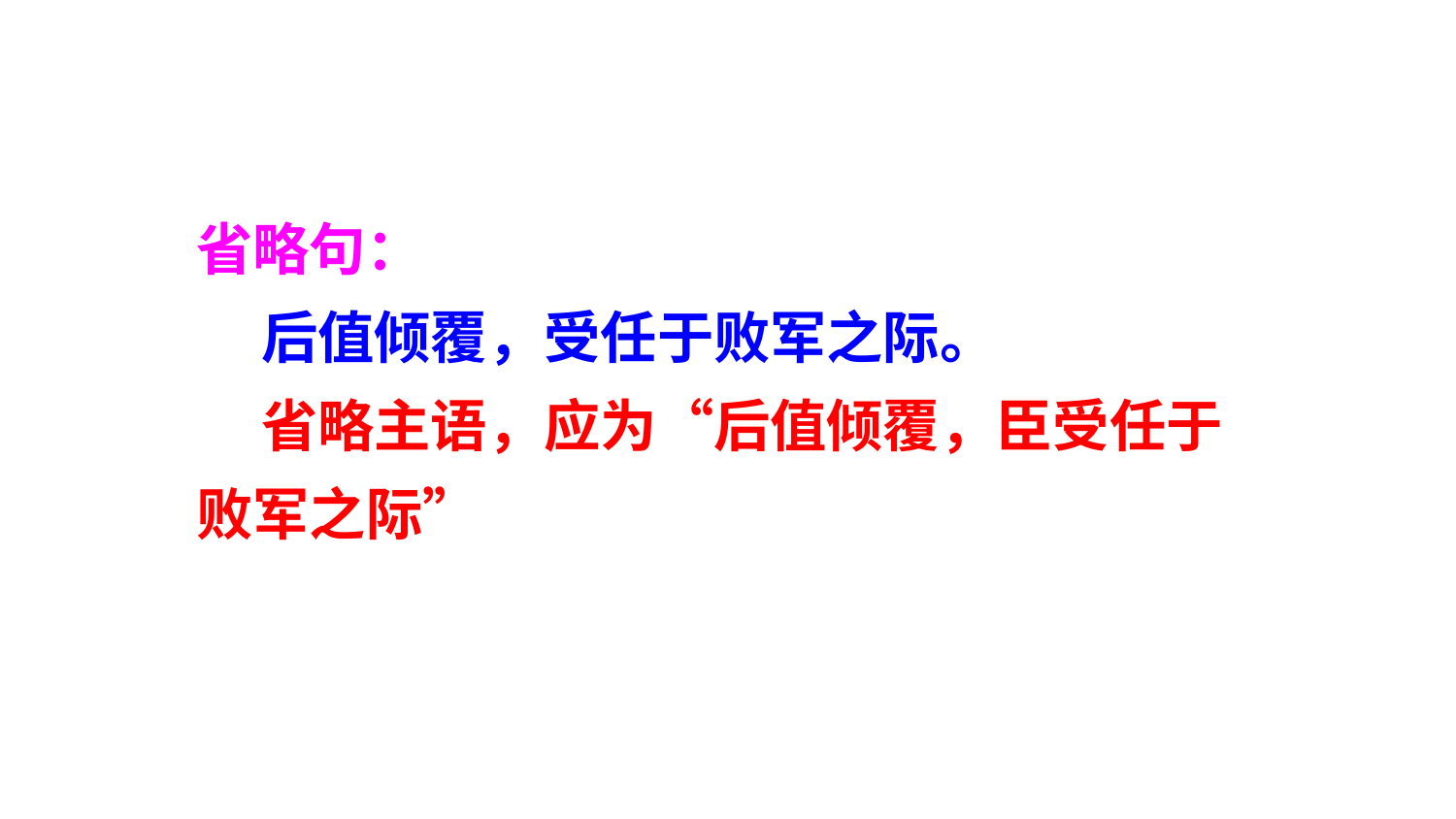

省略句：
    后值倾覆，受任于败军之际。
    省略主语，应为“后值倾覆，臣受任于败军之际”